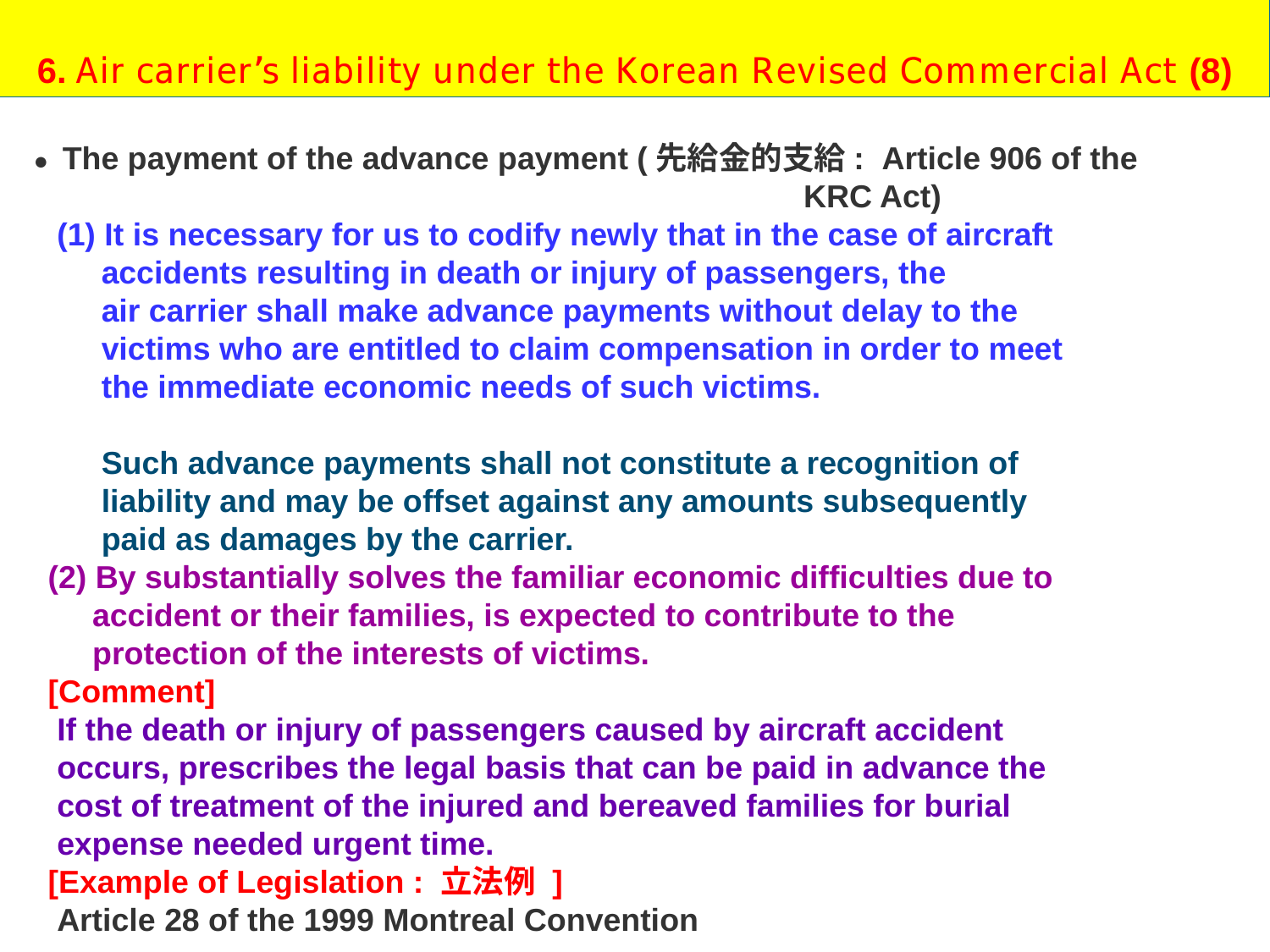

6. Air carrier’s liability under the Korean Revised Commercial Act (8)

   ●  The payment of the advance payment (先給金的支給:  Article 906 of the
                                                                                         KRC Act)
     (1) It is necessary for us to codify newly that in the case of aircraft
          accidents resulting in death or injury of passengers, the
          air carrier shall make advance payments without delay to the
          victims who are entitled to claim compensation in order to meet
          the immediate economic needs of such victims.

          Such advance payments shall not constitute a recognition of
          liability and may be offset against any amounts subsequently
          paid as damages by the carrier.
    (2) By substantially solves the familiar economic difficulties due to
         accident or their families, is expected to contribute to the
         protection of the interests of victims.
    [Comment]
     If the death or injury of passengers caused by aircraft accident
     occurs, prescribes the legal basis that can be paid in advance the
     cost of treatment of the injured and bereaved families for burial
     expense needed urgent time.
    [Example of Legislation : 立法例 ]
     Article 28 of the 1999 Montreal Convention

60